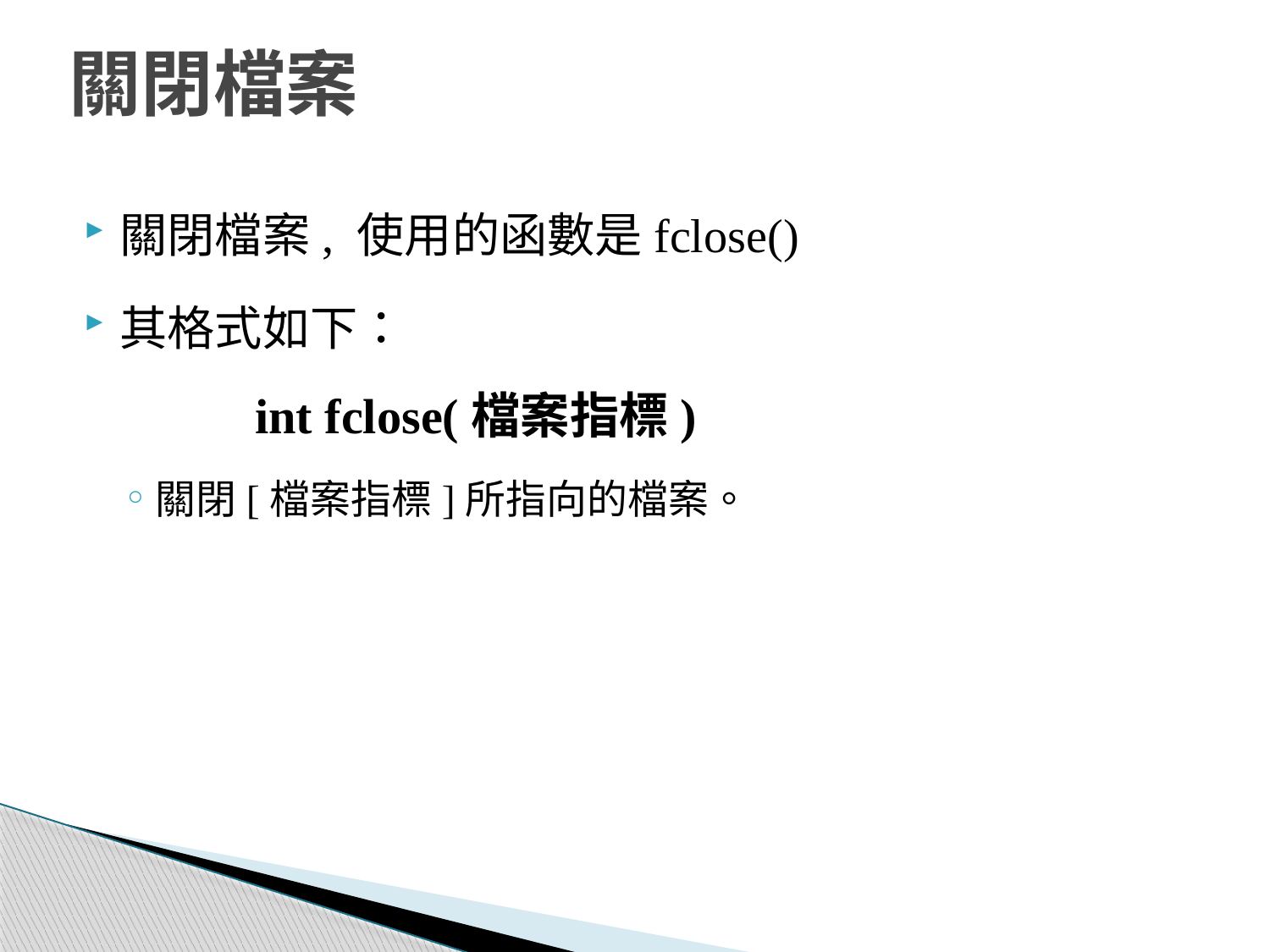

# 關閉檔案
關閉檔案, 使用的函數是fclose()
其格式如下：
           int fclose(檔案指標)
關閉[檔案指標]所指向的檔案。